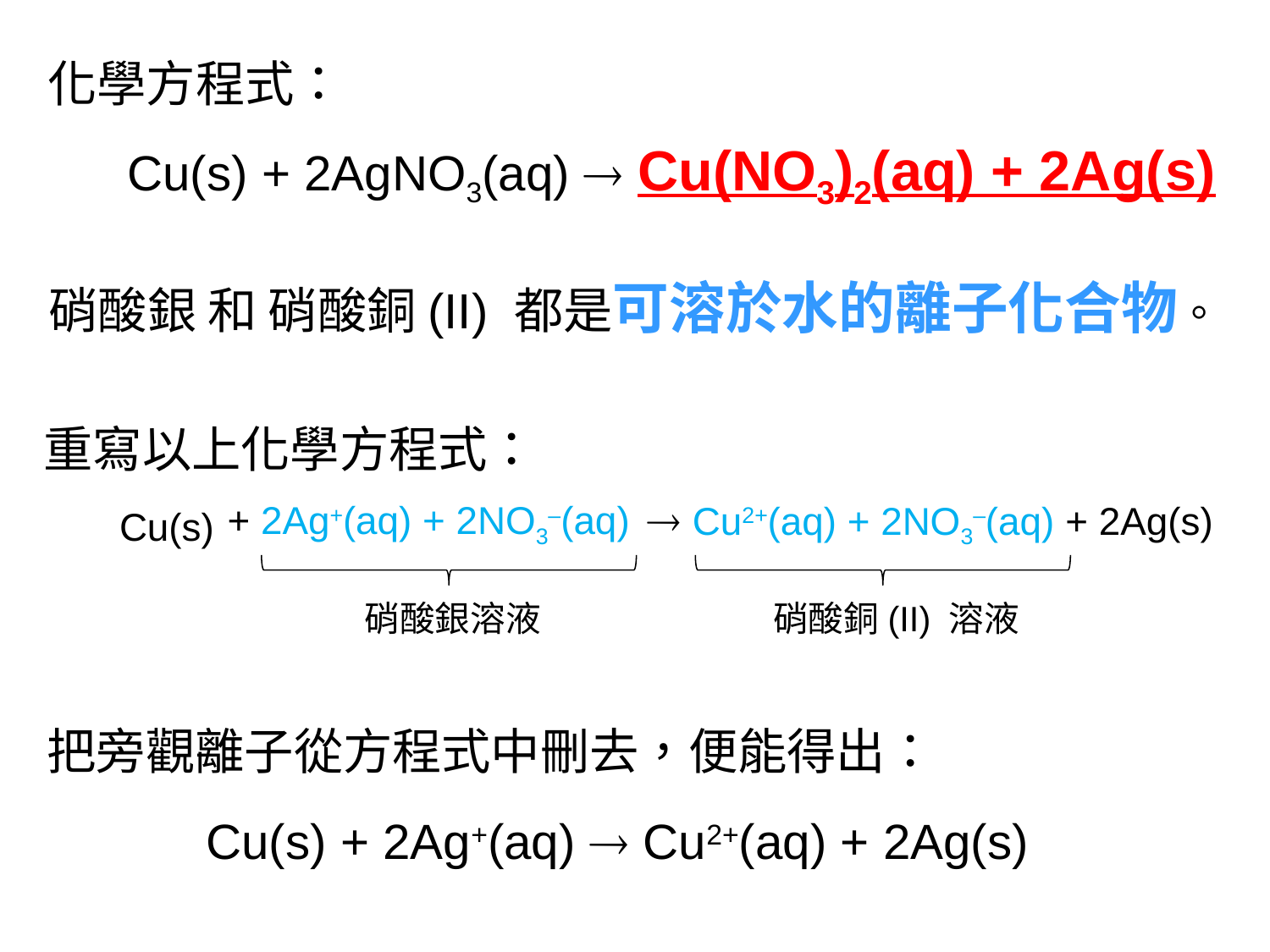

化學方程式：
Cu(s) + 2AgNO3(aq) → Cu(NO3)2(aq) + 2Ag(s)
硝酸銀 和 硝酸銅(II) 都是可溶於水的離子化合物。

重寫以上化學方程式：
→ Cu2+(aq) + 2NO3–(aq) + 2Ag(s)
+ 2Ag+(aq) + 2NO3–(aq)
Cu(s)
硝酸銀溶液
硝酸銅(II) 溶液
把旁觀離子從方程式中刪去，便能得出：
Cu(s) + 2Ag+(aq) → Cu2+(aq) + 2Ag(s)